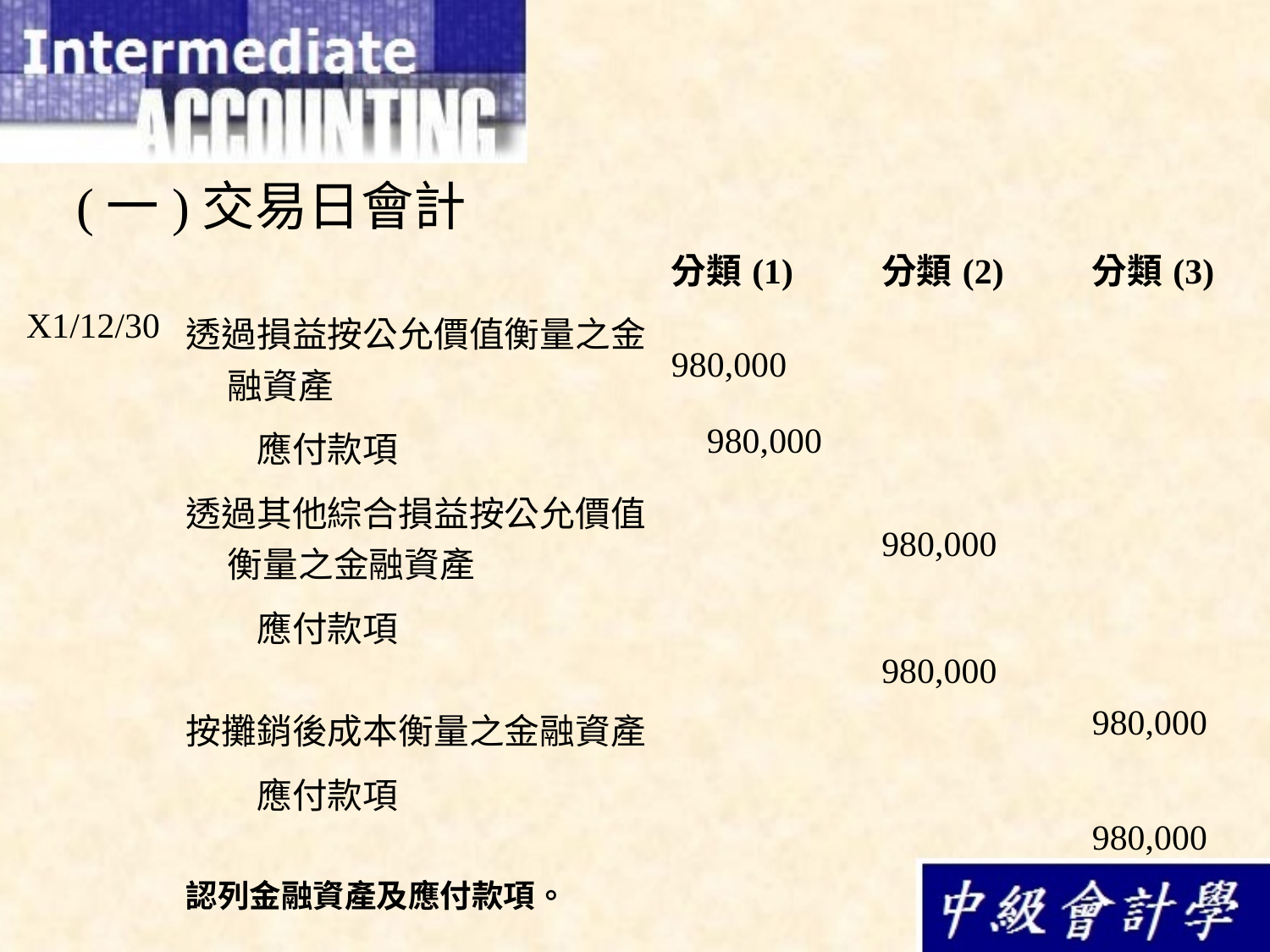

(一)交易日會計

|  |  | 分類(1) |  | 分類(2) |  | 分類(3) |
| --- | --- | --- | --- | --- | --- | --- |
| X1/12/30 | 透過損益按公允價值衡量之金 融資產 | 980,000 |  |  |  |  |
|  | 應付款項 | 980,000 |  |  |  |  |
|  | 透過其他綜合損益按公允價值 衡量之金融資產 |  |  | 980,000 |  |  |
|  | 應付款項 |  |  | 980,000 |  |  |
|  | 按攤銷後成本衡量之金融資產 |  |  |  |  | 980,000 |
|  | 應付款項 |  |  |  |  | 980,000 |
|  | 認列金融資產及應付款項。 |  |  |  |  |  |